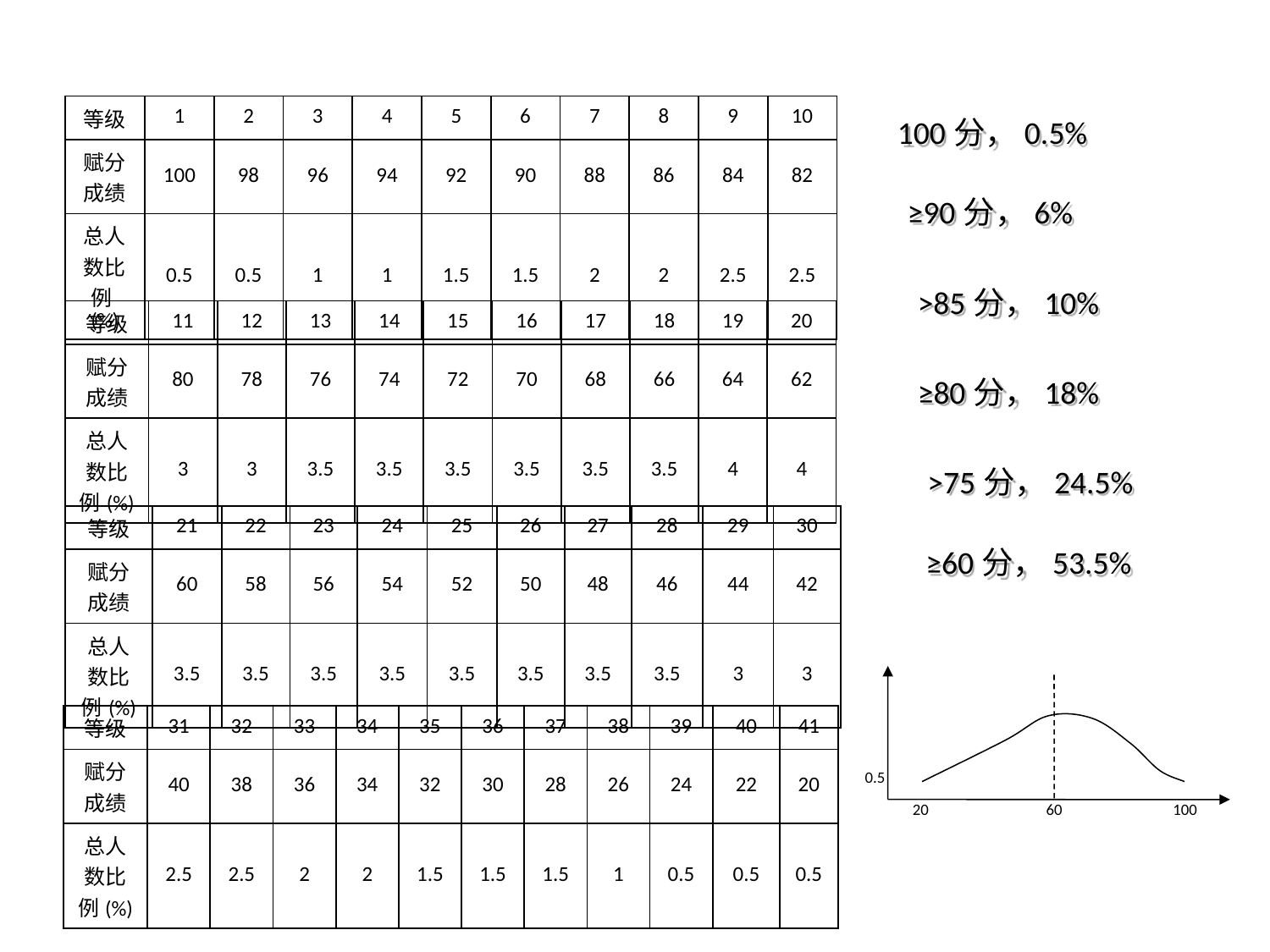

| 等级 | 1 | 2 | 3 | 4 | 5 | 6 | 7 | 8 | 9 | 10 |
| --- | --- | --- | --- | --- | --- | --- | --- | --- | --- | --- |
| 赋分成绩 | 100 | 98 | 96 | 94 | 92 | 90 | 88 | 86 | 84 | 82 |
| 总人数比例(%) | 0.5 | 0.5 | 1 | 1 | 1.5 | 1.5 | 2 | 2 | 2.5 | 2.5 |
100分，0.5%
≥90分，6%
>85分，10%
| 等级 | 11 | 12 | 13 | 14 | 15 | 16 | 17 | 18 | 19 | 20 |
| --- | --- | --- | --- | --- | --- | --- | --- | --- | --- | --- |
| 赋分 成绩 | 80 | 78 | 76 | 74 | 72 | 70 | 68 | 66 | 64 | 62 |
| 总人数比例(%) | 3 | 3 | 3.5 | 3.5 | 3.5 | 3.5 | 3.5 | 3.5 | 4 | 4 |
≥80分，18%
>75分，24.5%
| 等级 | 21 | 22 | 23 | 24 | 25 | 26 | 27 | 28 | 29 | 30 |
| --- | --- | --- | --- | --- | --- | --- | --- | --- | --- | --- |
| 赋分 成绩 | 60 | 58 | 56 | 54 | 52 | 50 | 48 | 46 | 44 | 42 |
| 总人数比例(%) | 3.5 | 3.5 | 3.5 | 3.5 | 3.5 | 3.5 | 3.5 | 3.5 | 3 | 3 |
≥60分，53.5%

0.5

20
60
100
| 等级 | 31 | 32 | 33 | 34 | 35 | 36 | 37 | 38 | 39 | 40 | 41 |
| --- | --- | --- | --- | --- | --- | --- | --- | --- | --- | --- | --- |
| 赋分 成绩 | 40 | 38 | 36 | 34 | 32 | 30 | 28 | 26 | 24 | 22 | 20 |
| 总人数比例(%) | 2.5 | 2.5 | 2 | 2 | 1.5 | 1.5 | 1.5 | 1 | 0.5 | 0.5 | 0.5 |